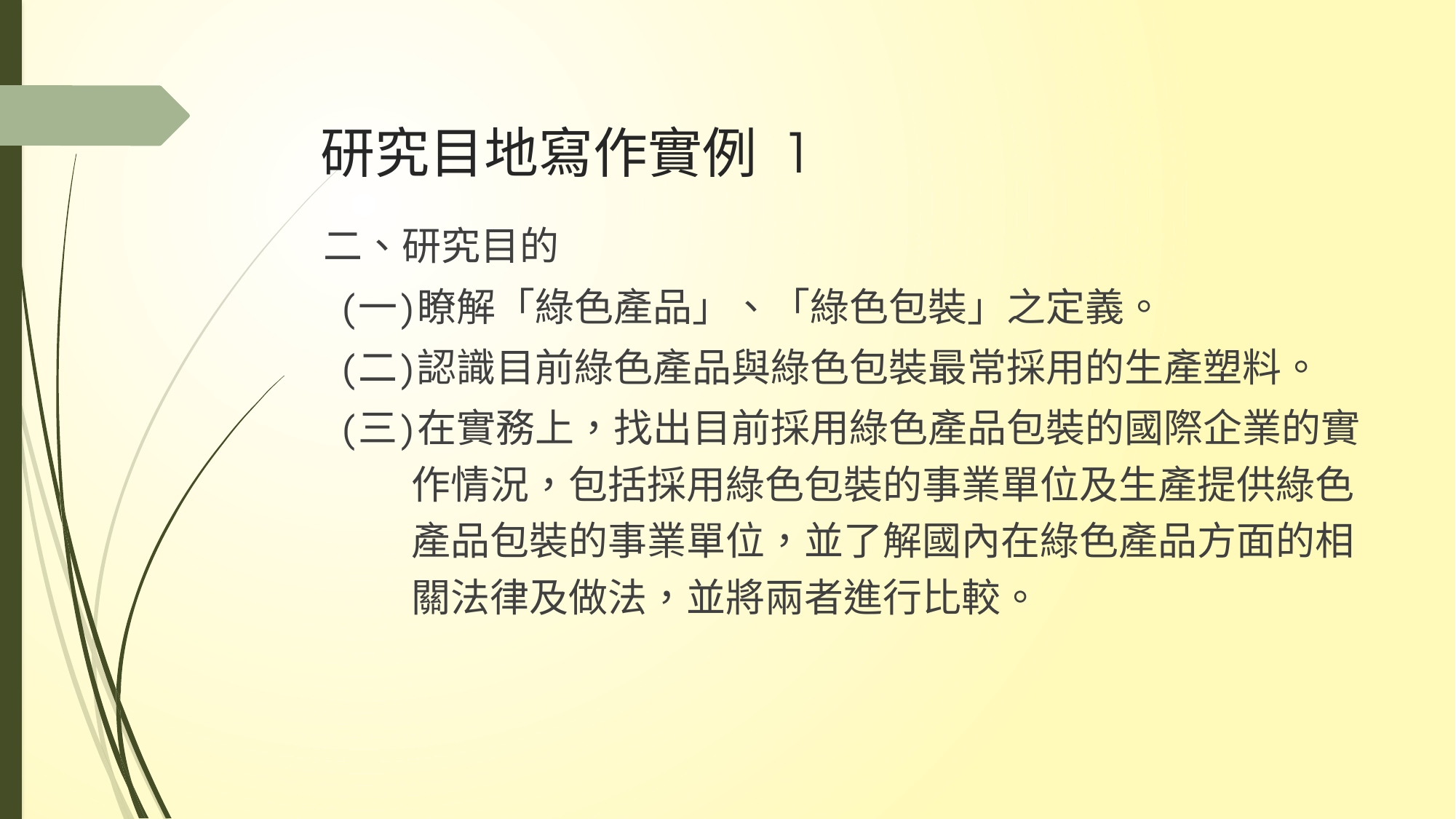

# 研究目地寫作實例 1
 二、研究目的
  (一)瞭解「綠色產品」、「綠色包裝」之定義。
  (二)認識目前綠色產品與綠色包裝最常採用的生產塑料。
  (三)在實務上，找出目前採用綠色產品包裝的國際企業的實作情況，包括採用綠色包裝的事業單位及生產提供綠色產品包裝的事業單位，並了解國內在綠色產品方面的相關法律及做法，並將兩者進行比較。